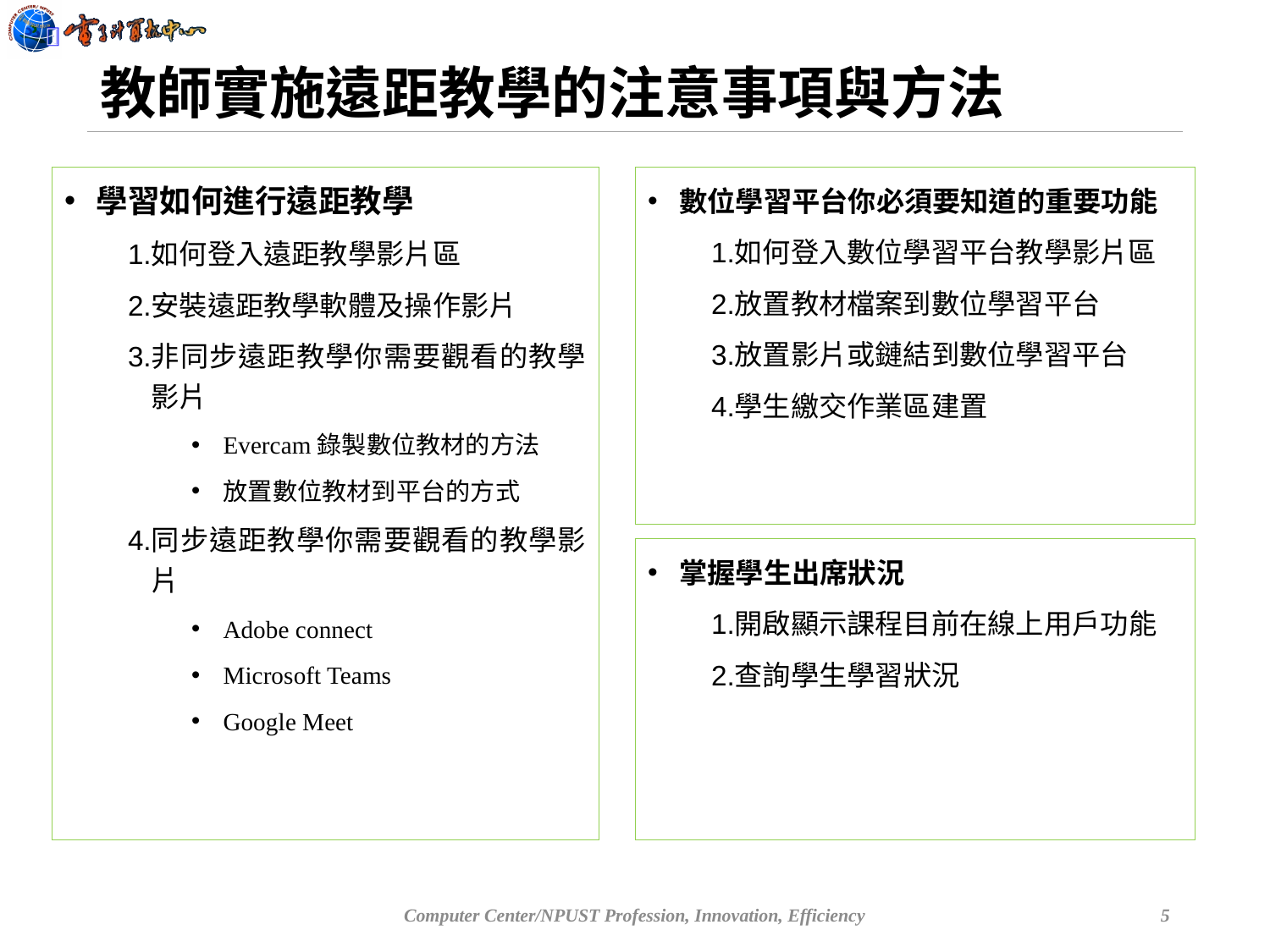

# 教師實施遠距教學的注意事項與方法
數位學習平台你必須要知道的重要功能
如何登入數位學習平台教學影片區
放置教材檔案到數位學習平台
放置影片或鏈結到數位學習平台
學生繳交作業區建置

學習如何進行遠距教學
如何登入遠距教學影片區
安裝遠距教學軟體及操作影片
非同步遠距教學你需要觀看的教學影片
Evercam錄製數位教材的方法
放置數位教材到平台的方式
同步遠距教學你需要觀看的教學影片
Adobe connect
Microsoft Teams
Google Meet

掌握學生出席狀況
開啟顯示課程目前在線上用戶功能
查詢學生學習狀況

Computer Center/NPUST Profession, Innovation, Efficiency
5